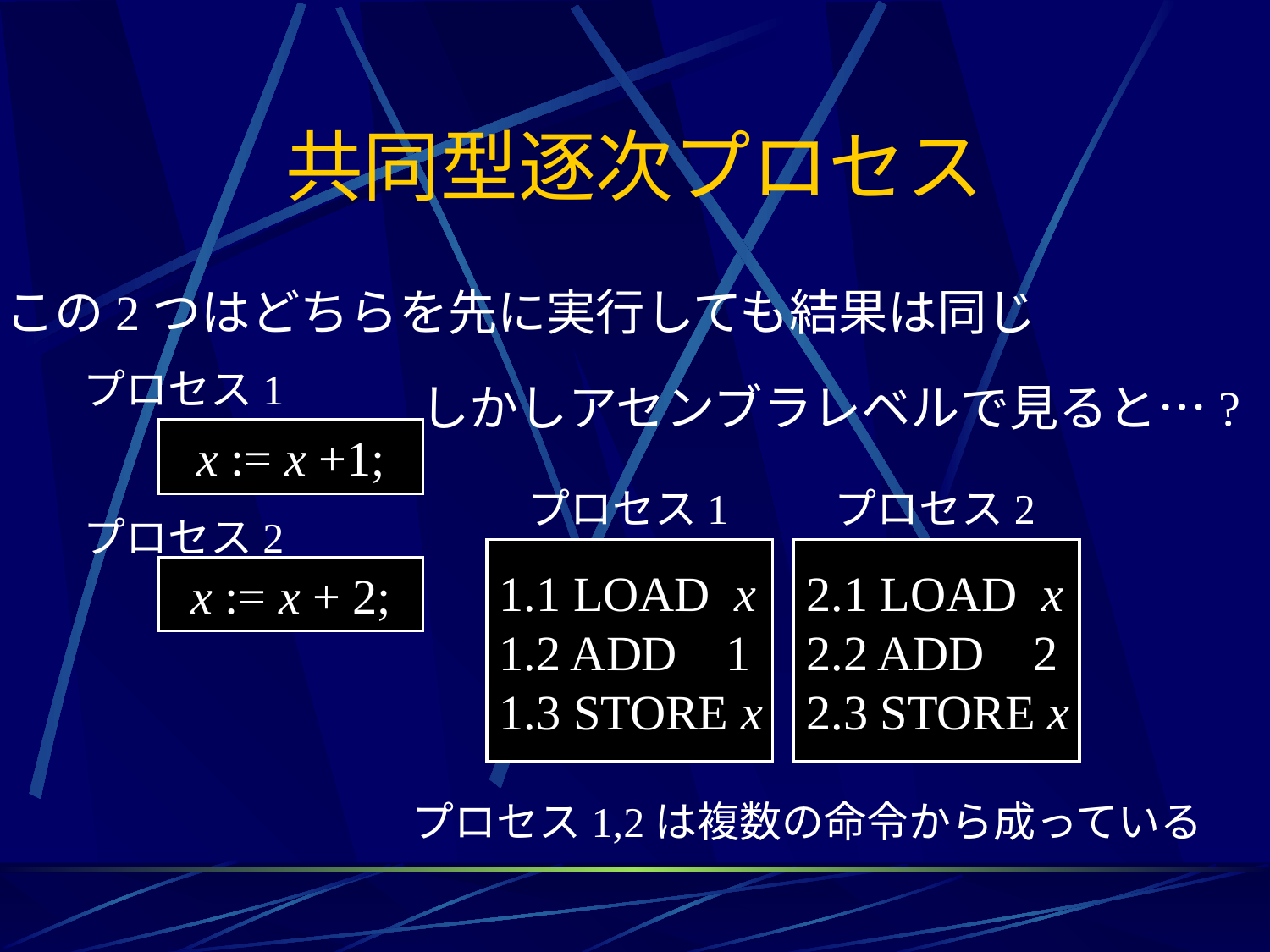

# 共同型逐次プロセス
この2つはどちらを先に実行しても結果は同じ
プロセス1
x := x +1;
プロセス2
x := x + 2;
しかしアセンブラレベルで見ると…?
プロセス1
プロセス2
1.1 LOAD  x
1.2 ADD    1
1.3 STORE x
2.1 LOAD  x
2.2 ADD    2
2.3 STORE x
プロセス1,2は複数の命令から成っている